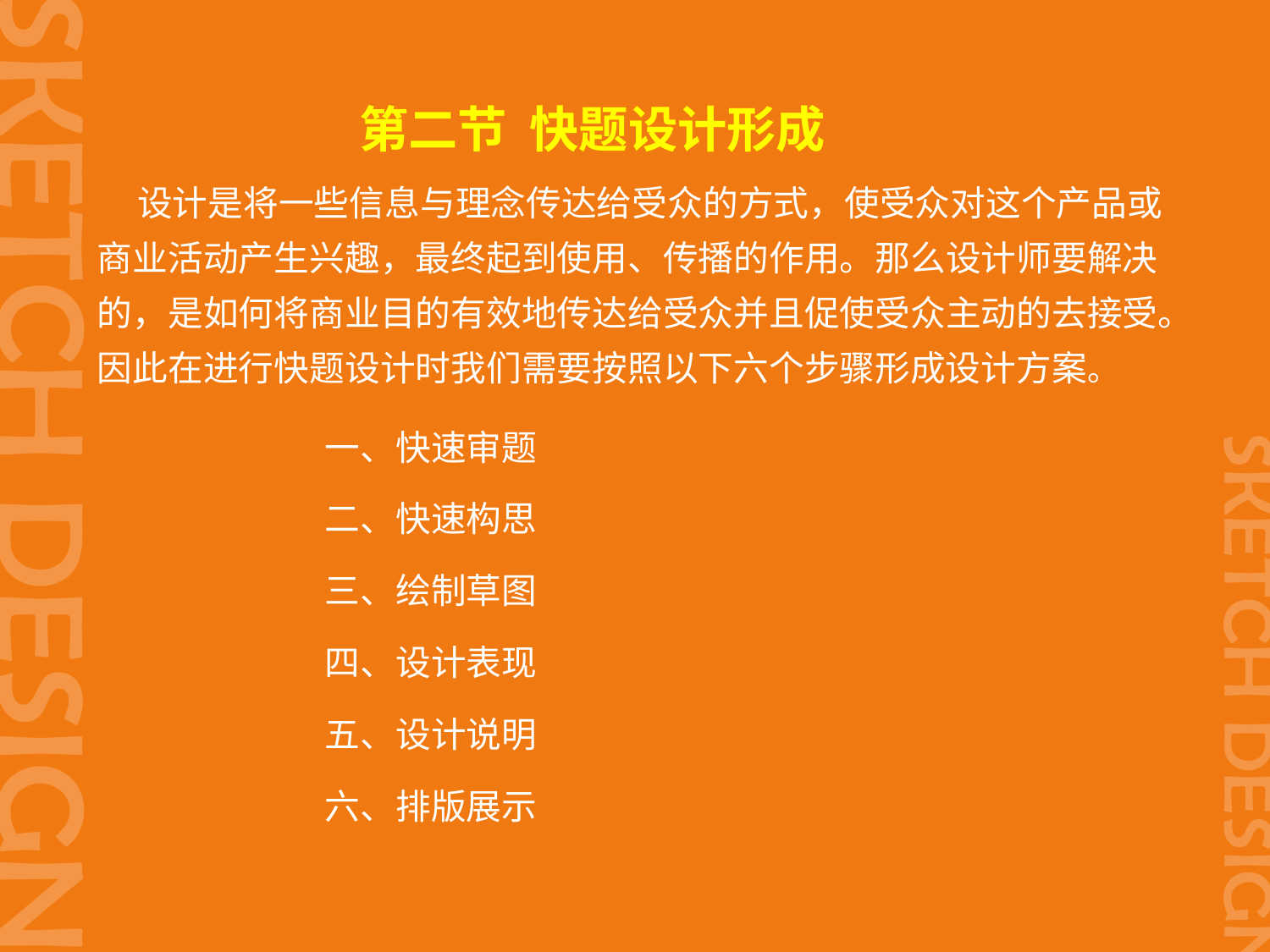

第二节  快题设计形成
    设计是将一些信息与理念传达给受众的方式，使受众对这个产品或商业活动产生兴趣，最终起到使用、传播的作用。那么设计师要解决的，是如何将商业目的有效地传达给受众并且促使受众主动的去接受。因此在进行快题设计时我们需要按照以下六个步骤形成设计方案。
一、快速审题
二、快速构思
三、绘制草图
四、设计表现
五、设计说明
六、排版展示